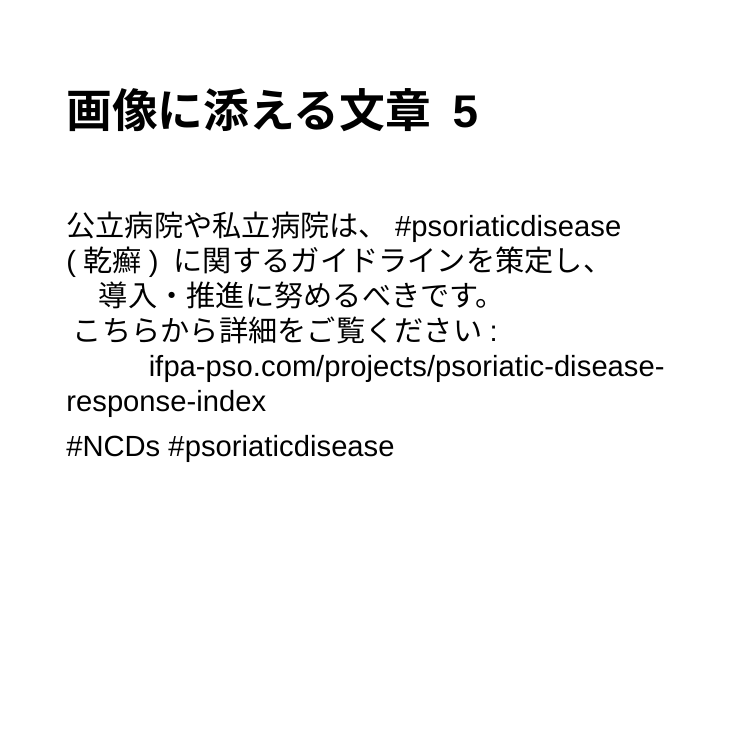

# 画像に添える文章 5
公立病院や私立病院は、#psoriaticdisease       (乾癬) に関するガイドラインを策定し、                導入・推進に努めるべきです。                             こちらから詳細をご覧ください:                                 ifpa-pso.com/projects/psoriatic-disease-response-index
#NCDs #psoriaticdisease